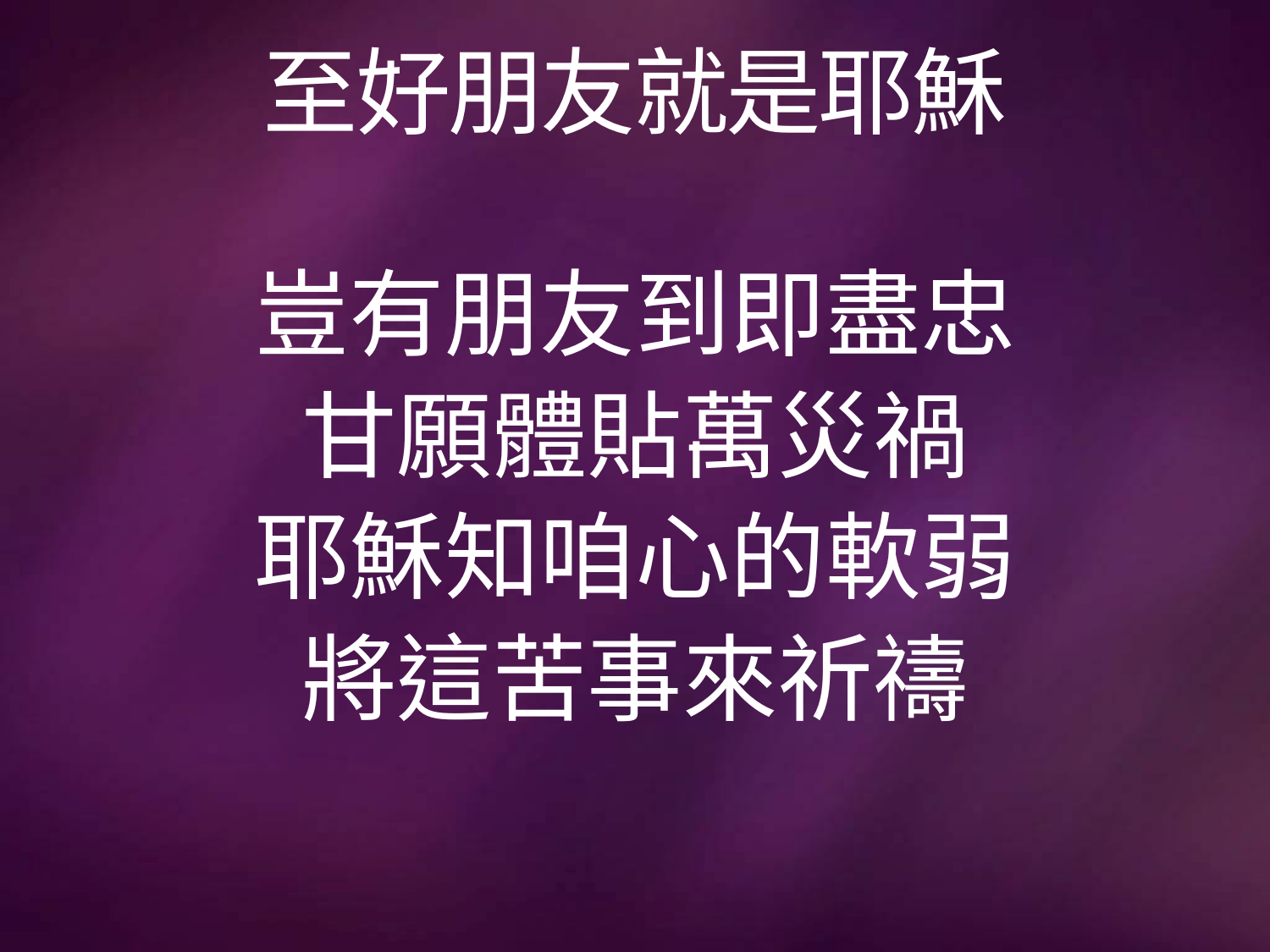

# 至好朋友就是耶穌
豈有朋友到即盡忠
甘願體貼萬災禍
耶穌知咱心的軟弱
將這苦事來祈禱